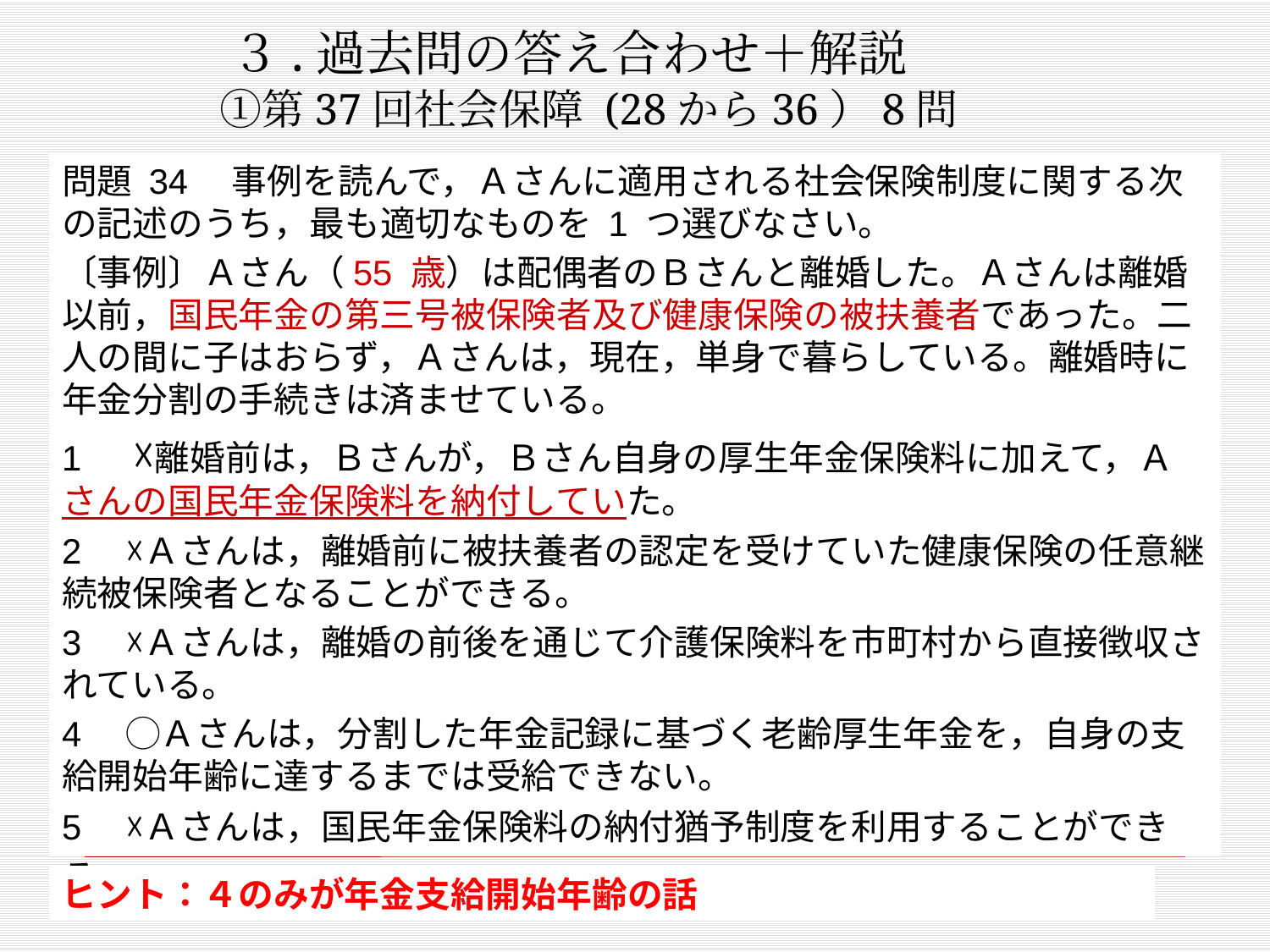

# ３.過去問の答え合わせ＋解説 　①第37回社会保障 (28から36）8問
問題 34　事例を読んで，Ａさんに適用される社会保険制度に関する次の記述のうち，最も適切なものを 1 つ選びなさい。
〔事例〕Ａさん（55 歳）は配偶者のＢさんと離婚した。Ａさんは離婚以前，国民年金の第三号被保険者及び健康保険の被扶養者であった。二人の間に子はおらず，Ａさんは，現在，単身で暮らしている。離婚時に年金分割の手続きは済ませている。
1　☓離婚前は，Ｂさんが，Ｂさん自身の厚生年金保険料に加えて，Ａさんの国民年金保険料を納付していた。
2　☓Ａさんは，離婚前に被扶養者の認定を受けていた健康保険の任意継続被保険者となることができる。
3　☓Ａさんは，離婚の前後を通じて介護保険料を市町村から直接徴収されている。
4　◯Ａさんは，分割した年金記録に基づく老齢厚生年金を，自身の支給開始年齢に達するまでは受給できない。
5　☓Ａさんは，国民年金保険料の納付猶予制度を利用することができる。

ヒント：４のみが年金支給開始年齢の話